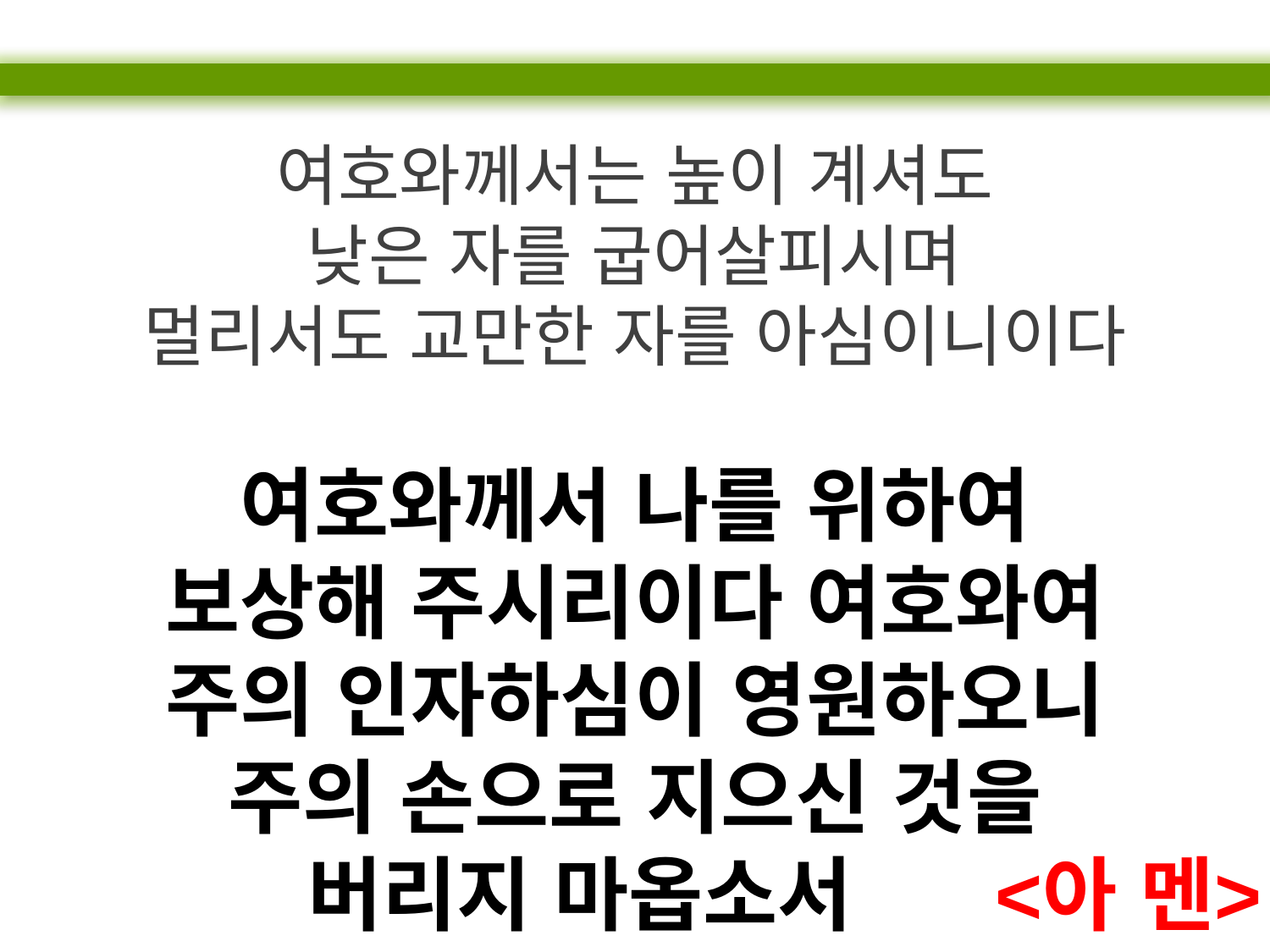

여호와께서는 높이 계셔도
낮은 자를 굽어살피시며
멀리서도 교만한 자를 아심이니이다
여호와께서 나를 위하여
보상해 주시리이다 여호와여
주의 인자하심이 영원하오니
주의 손으로 지으신 것을
	버리지 마옵소서	<아 멘>